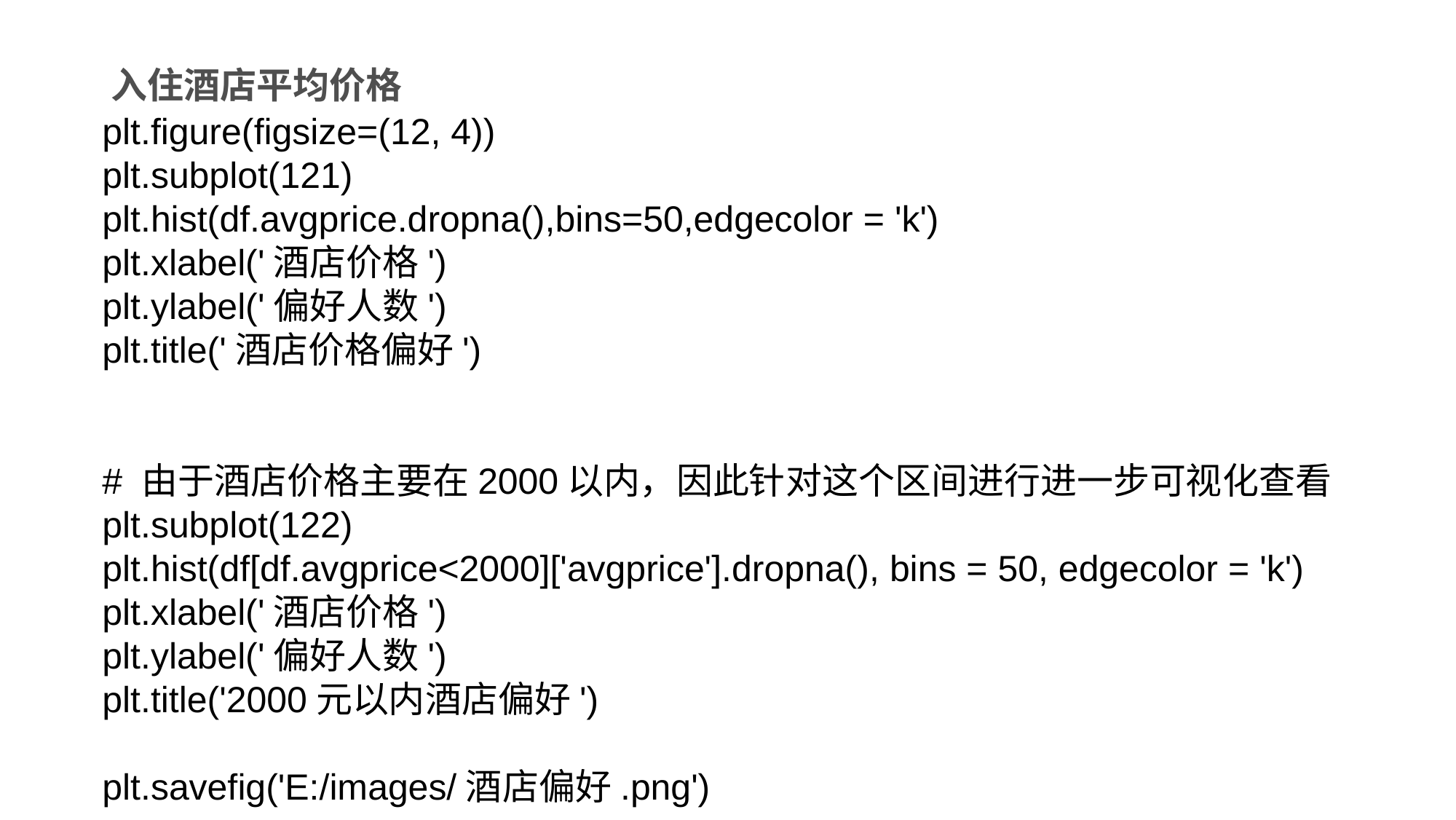

入住酒店平均价格
plt.figure(figsize=(12, 4))
plt.subplot(121)
plt.hist(df.avgprice.dropna(),bins=50,edgecolor = 'k')
plt.xlabel('酒店价格')
plt.ylabel('偏好人数')
plt.title('酒店价格偏好')

# 由于酒店价格主要在2000以内，因此针对这个区间进行进一步可视化查看
plt.subplot(122)
plt.hist(df[df.avgprice<2000]['avgprice'].dropna(), bins = 50, edgecolor = 'k')
plt.xlabel('酒店价格')
plt.ylabel('偏好人数')
plt.title('2000元以内酒店偏好')

plt.savefig('E:/images/酒店偏好.png')